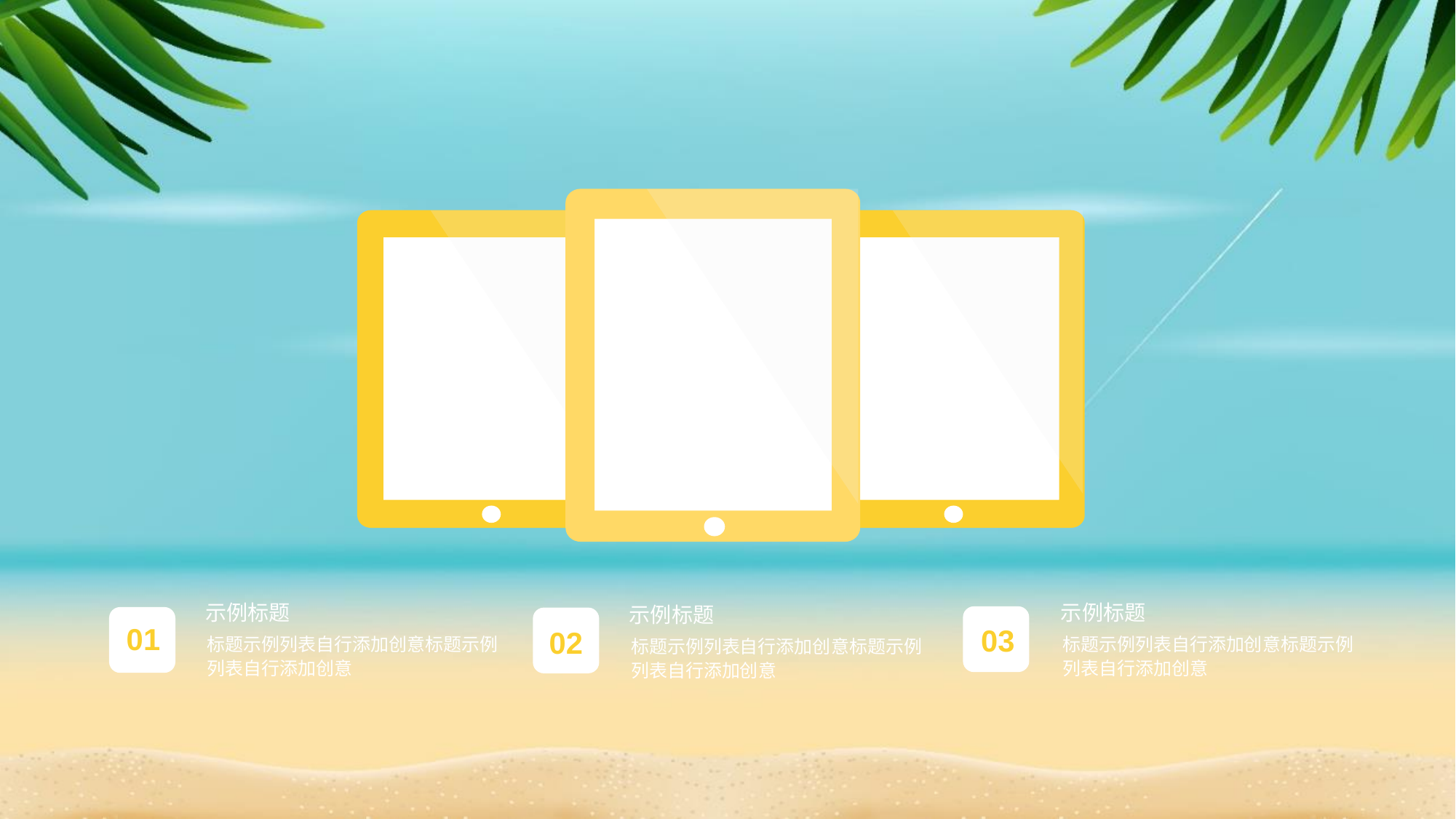

示例标题
标题示例列表自行添加创意标题示例列表自行添加创意

01
示例标题
标题示例列表自行添加创意标题示例列表自行添加创意

03
示例标题
标题示例列表自行添加创意标题示例列表自行添加创意

02